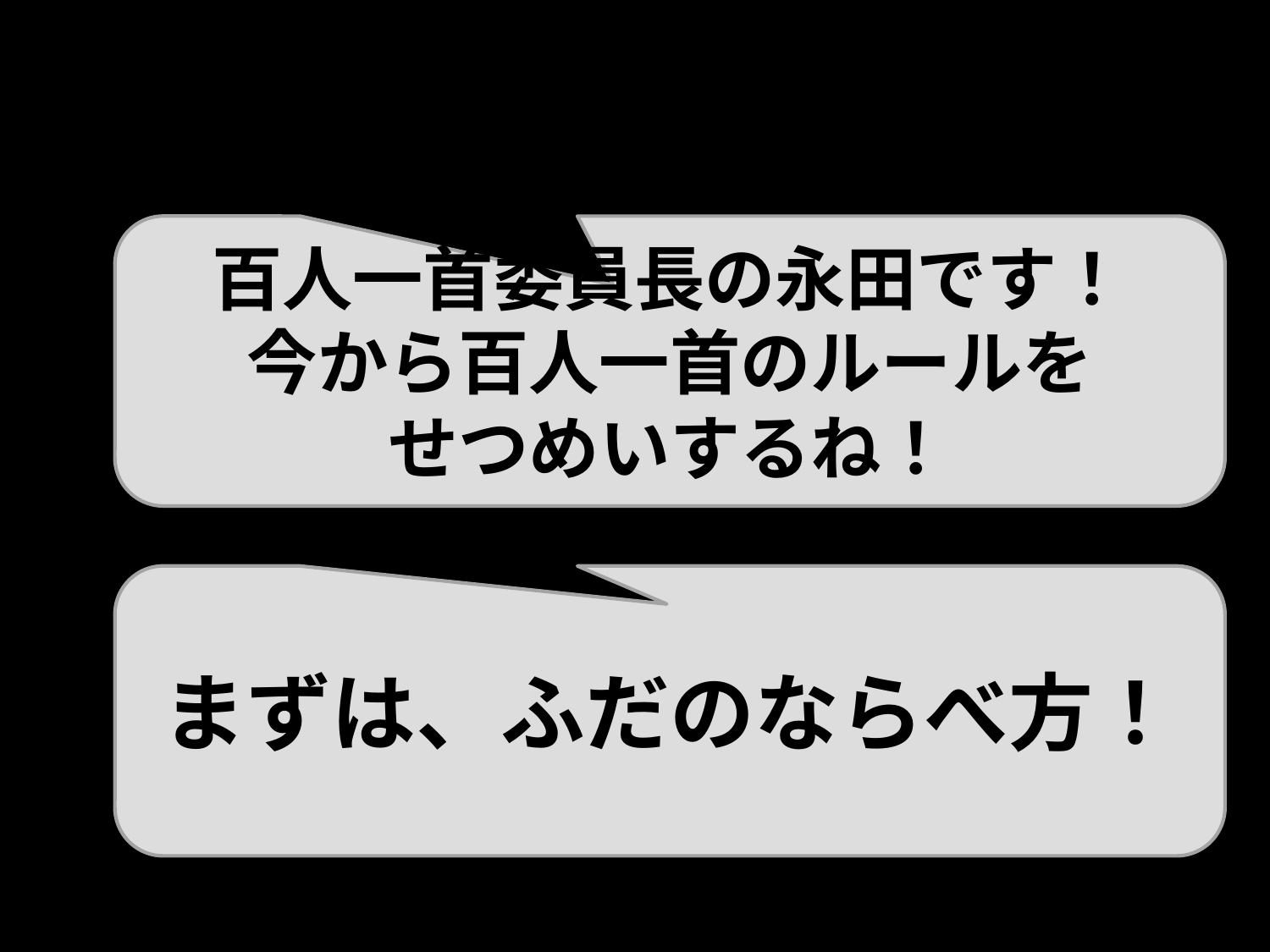

百人一首委員長の永田です！
今から百人一首のルールを
せつめいするね！
まずは、ふだのならべ方！